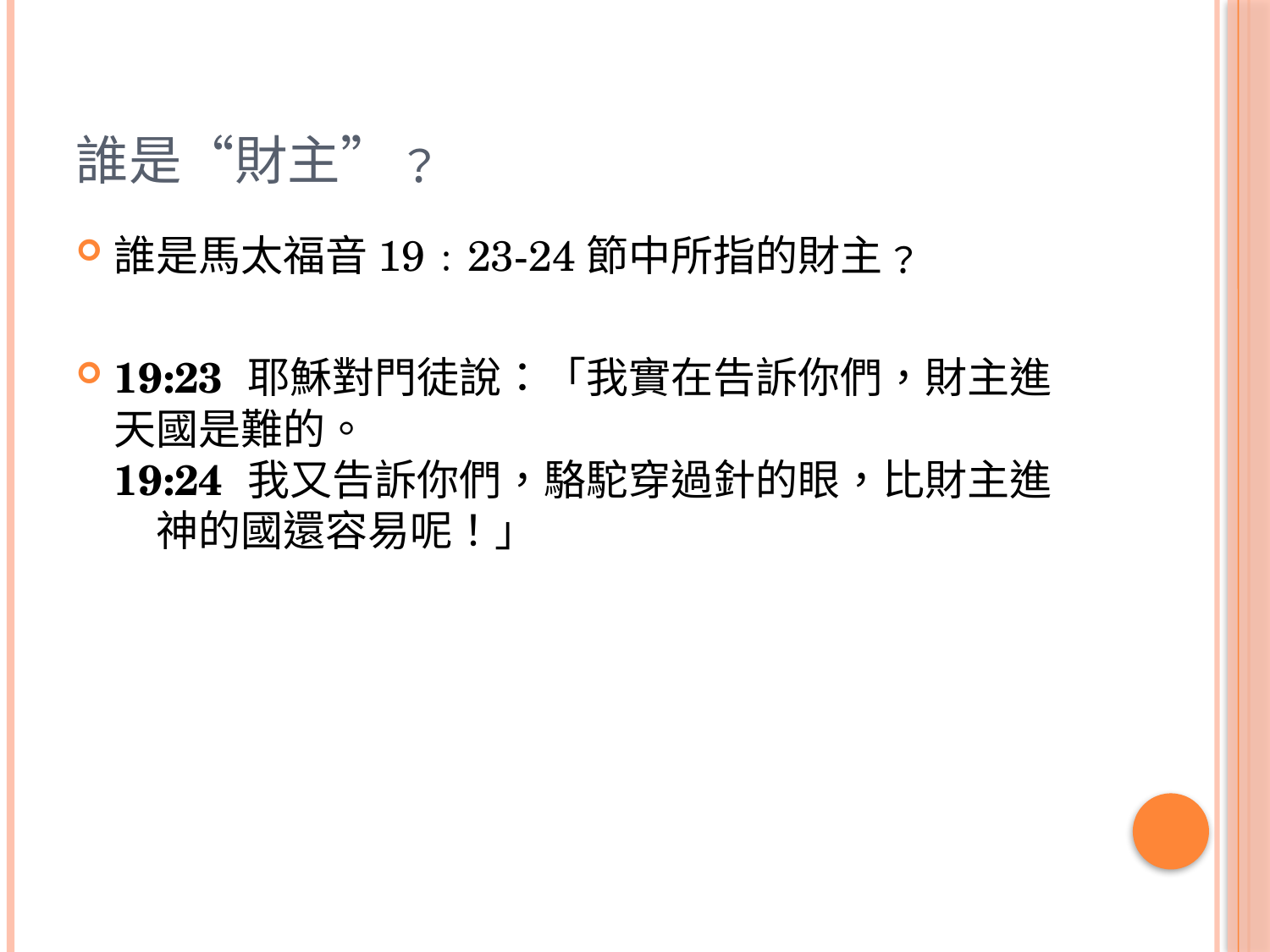

# 誰是“財主”﹖
誰是馬太福音19﹕23-24節中所指的財主﹖

19:23 耶穌對門徒說：「我實在告訴你們，財主進天國是難的。
19:24 我又告訴你們，駱駝穿過針的眼，比財主進　神的國還容易呢！」